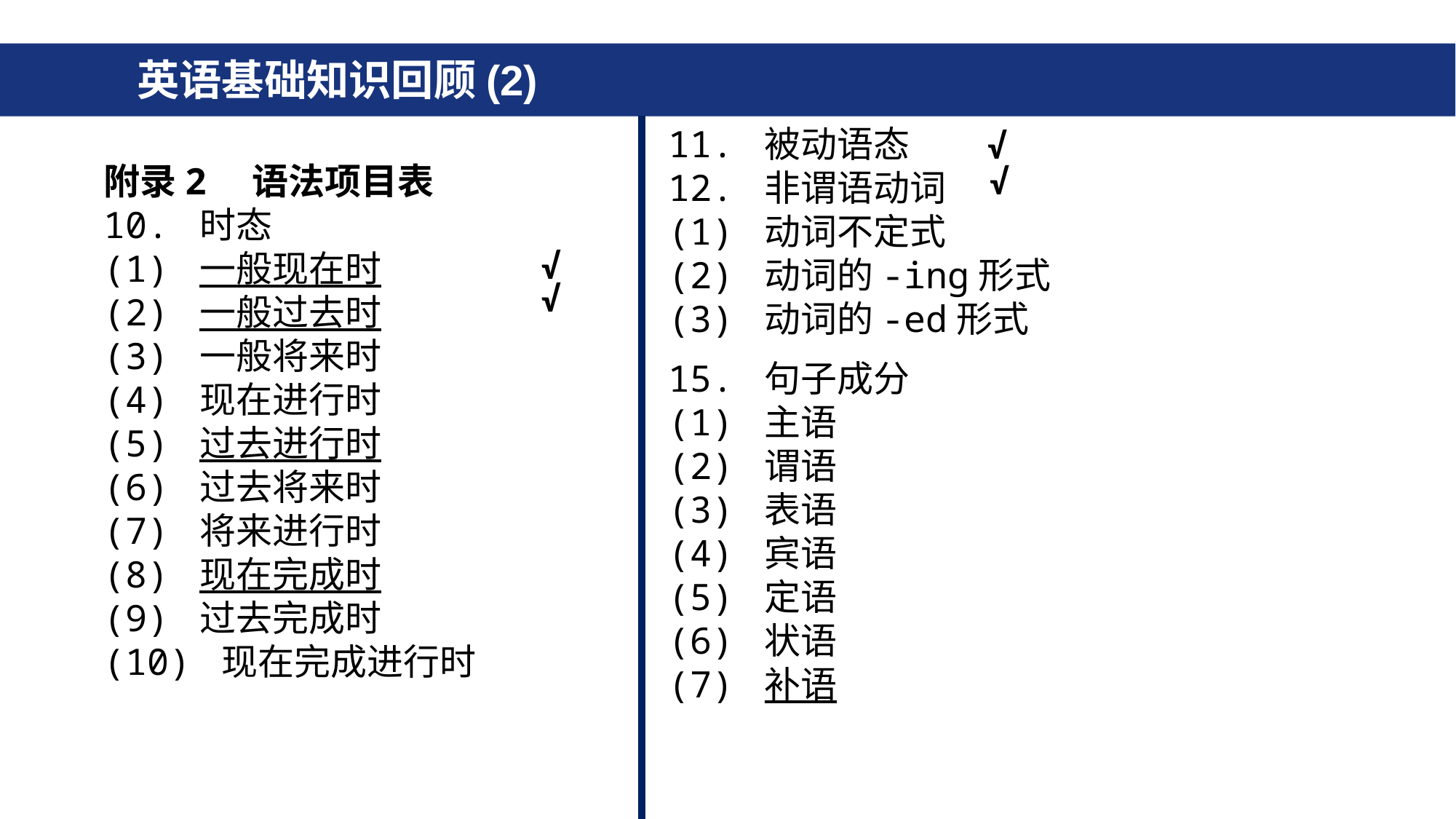

英语基础知识回顾(2)
#
11. 被动语态
12. 非谓语动词
(1) 动词不定式
(2) 动词的-ing形式
(3) 动词的-ed形式

√
附录2　语法项目表
10. 时态
(1) 一般现在时
(2) 一般过去时
(3) 一般将来时
(4) 现在进行时
(5) 过去进行时
(6) 过去将来时
(7) 将来进行时
(8) 现在完成时
(9) 过去完成时
(10) 现在完成进行时

√
√
√
15. 句子成分
(1) 主语
(2) 谓语
(3) 表语
(4) 宾语
(5) 定语
(6) 状语
(7) 补语